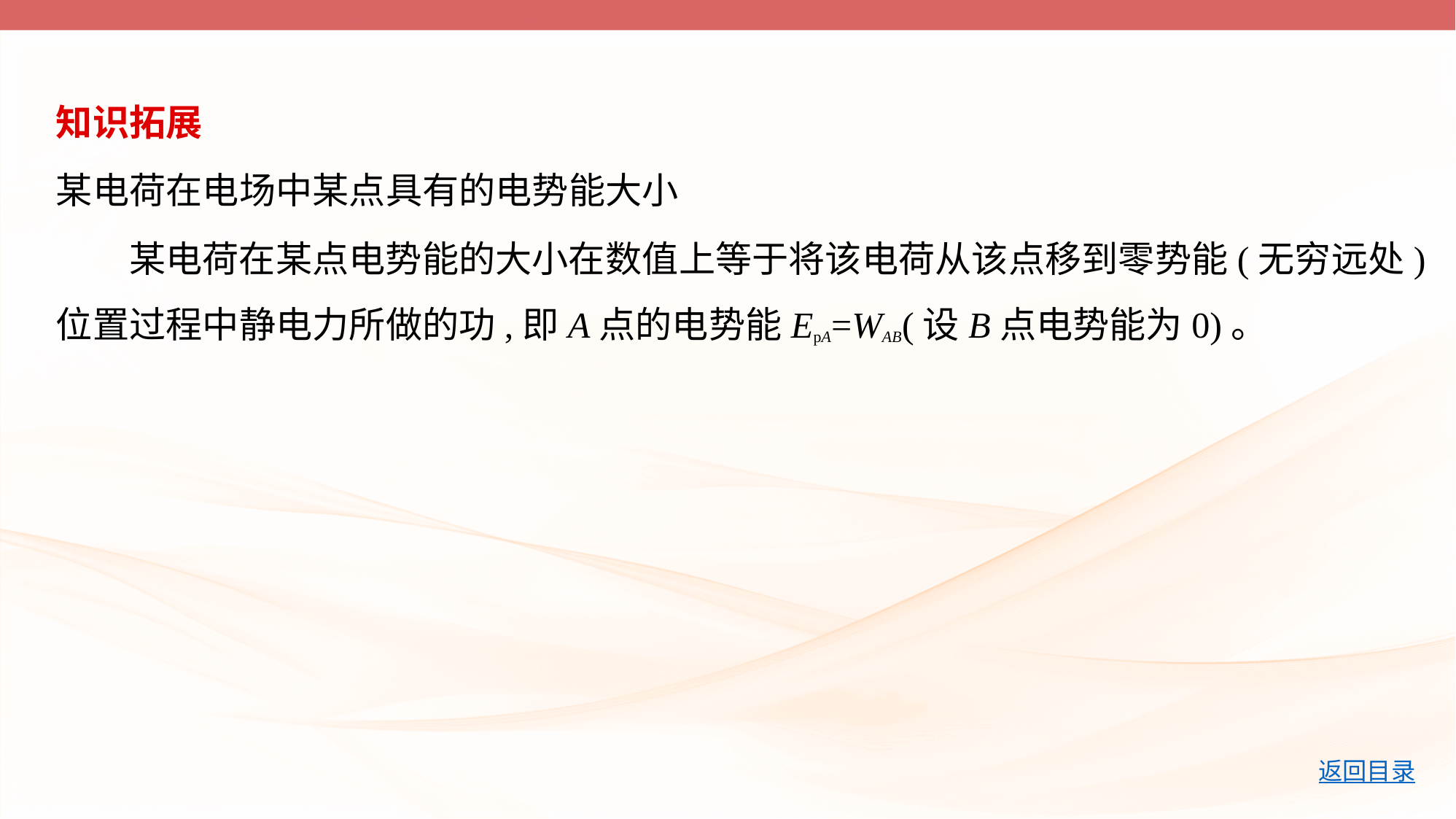

知识拓展
某电荷在电场中某点具有的电势能大小
　　某电荷在某点电势能的大小在数值上等于将该电荷从该点移到零势能(无穷远处)
位置过程中静电力所做的功,即A点的电势能EpA=WAB(设B点电势能为0)。